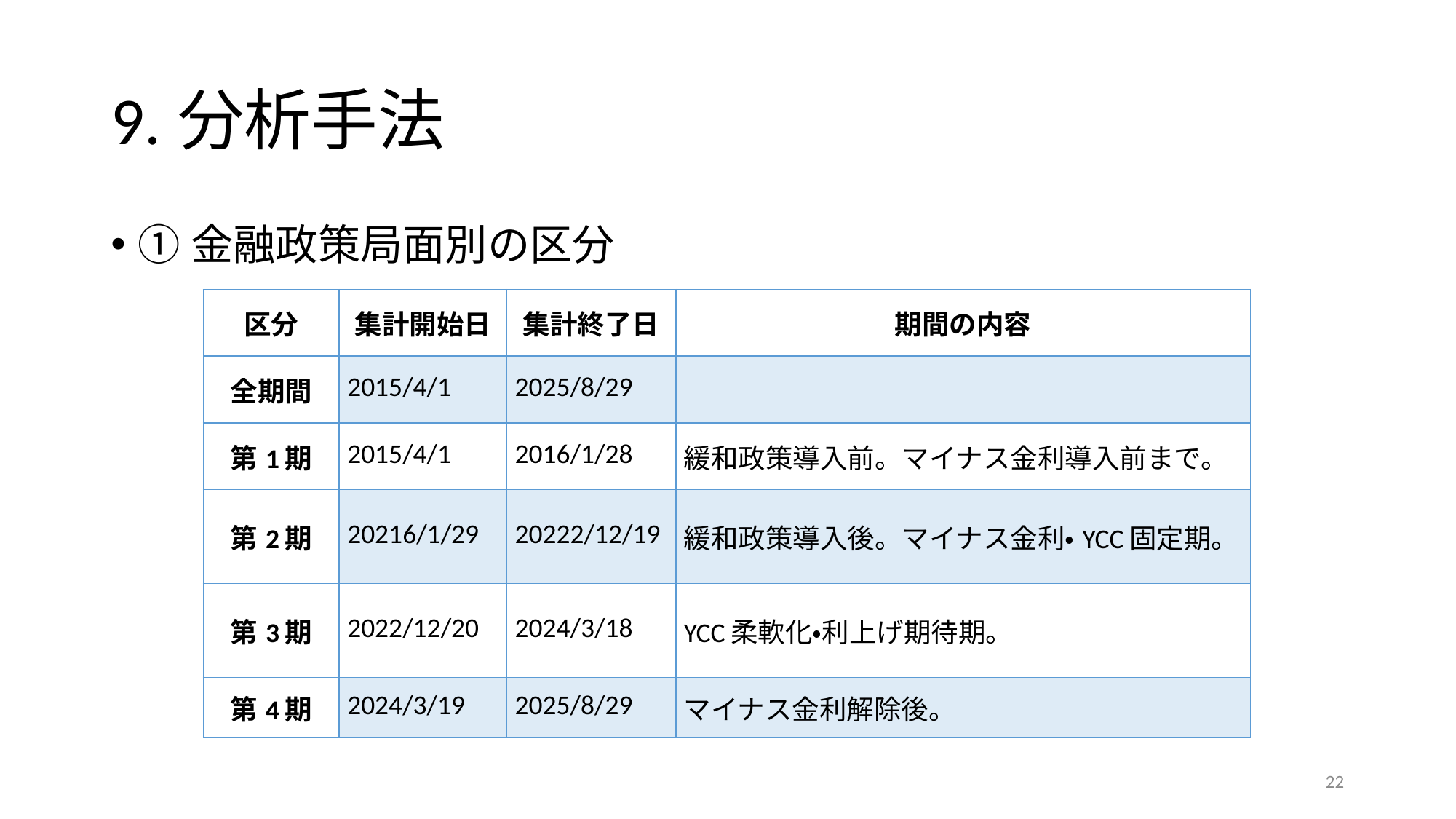

# 9.分析手法
①金融政策局面別の区分
| 区分 | 集計開始日 | 集計終了日 | 期間の内容 |
| --- | --- | --- | --- |
| 全期間 | 2015/4/1 | 2025/8/29 |  |
| 第1期 | 2015/4/1 | 2016/1/28 | 緩和政策導入前。マイナス金利導入前まで。 |
| 第2期 | 20216/1/29 | 20222/12/19 | 緩和政策導入後。マイナス金利・YCC固定期。 |
| 第3期 | 2022/12/20 | 2024/3/18 | YCC柔軟化・利上げ期待期。 |
| 第4期 | 2024/3/19 | 2025/8/29 | マイナス金利解除後。 |
22